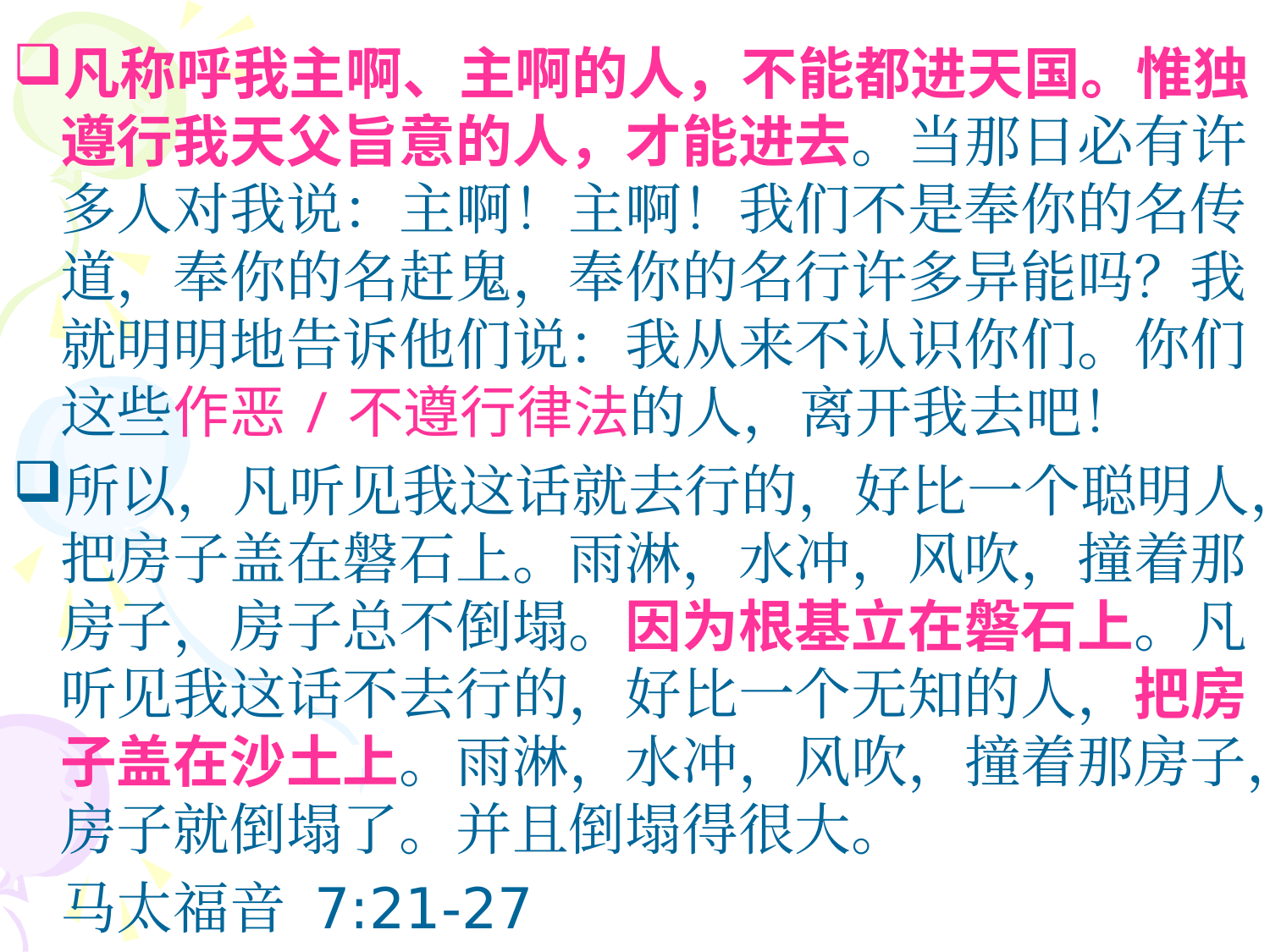

凡称呼我主啊、主啊的人，不能都进天国。惟独遵行我天父旨意的人，才能进去。当那日必有许多人对我说：主啊！主啊！我们不是奉你的名传道，奉你的名赶鬼，奉你的名行许多异能吗？我就明明地告诉他们说：我从来不认识你们。你们这些作恶/不遵行律法的人，离开我去吧！
所以，凡听见我这话就去行的，好比一个聪明人，把房子盖在磐石上。雨淋，水冲，风吹，撞着那房子，房子总不倒塌。因为根基立在磐石上。凡听见我这话不去行的，好比一个无知的人，把房子盖在沙土上。雨淋，水冲，风吹，撞着那房子，房子就倒塌了。并且倒塌得很大。
	马太福音 7:21-27